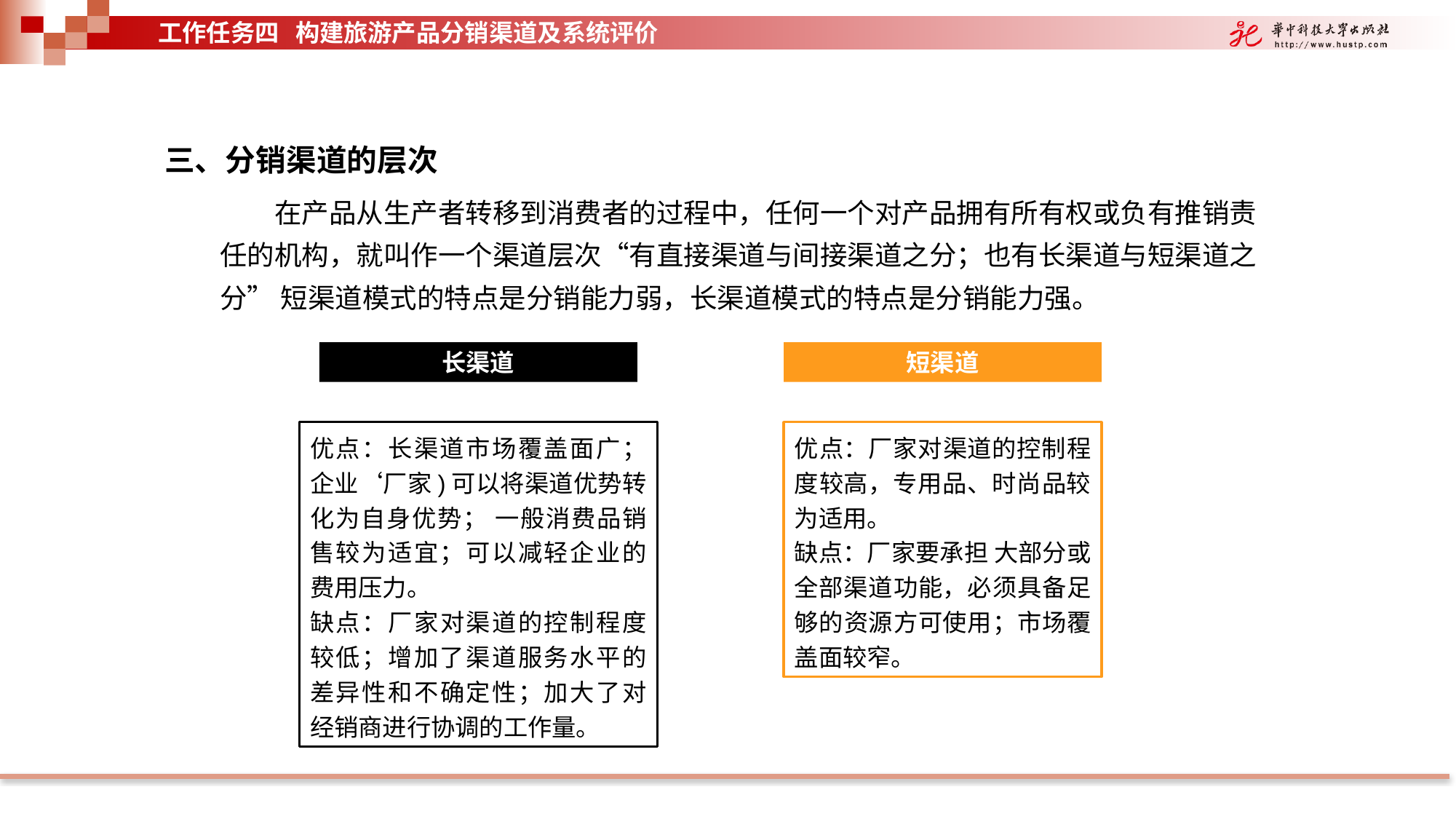

工作任务四   构建旅游产品分销渠道及系统评价
三、分销渠道的层次
在产品从生产者转移到消费者的过程中，任何一个对产品拥有所有权或负有推销责任的机构，就叫作一个渠道层次“有直接渠道与间接渠道之分；也有长渠道与短渠道之分” 短渠道模式的特点是分销能力弱，长渠道模式的特点是分销能力强。
长渠道
优点：长渠道市场覆盖面广；企业‘厂家)可以将渠道优势转化为自身优势； 一般消费品销售较为适宜；可以减轻企业的费用压力。
缺点：厂家对渠道的控制程度较低；增加了渠道服务水平的差异性和不确定性；加大了对经销商进行协调的工作量。
短渠道
优点：厂家对渠道的控制程度较高，专用品、时尚品较为适用。
缺点：厂家要承担 大部分或全部渠道功能，必须具备足够的资源方可使用；市场覆盖面较窄。